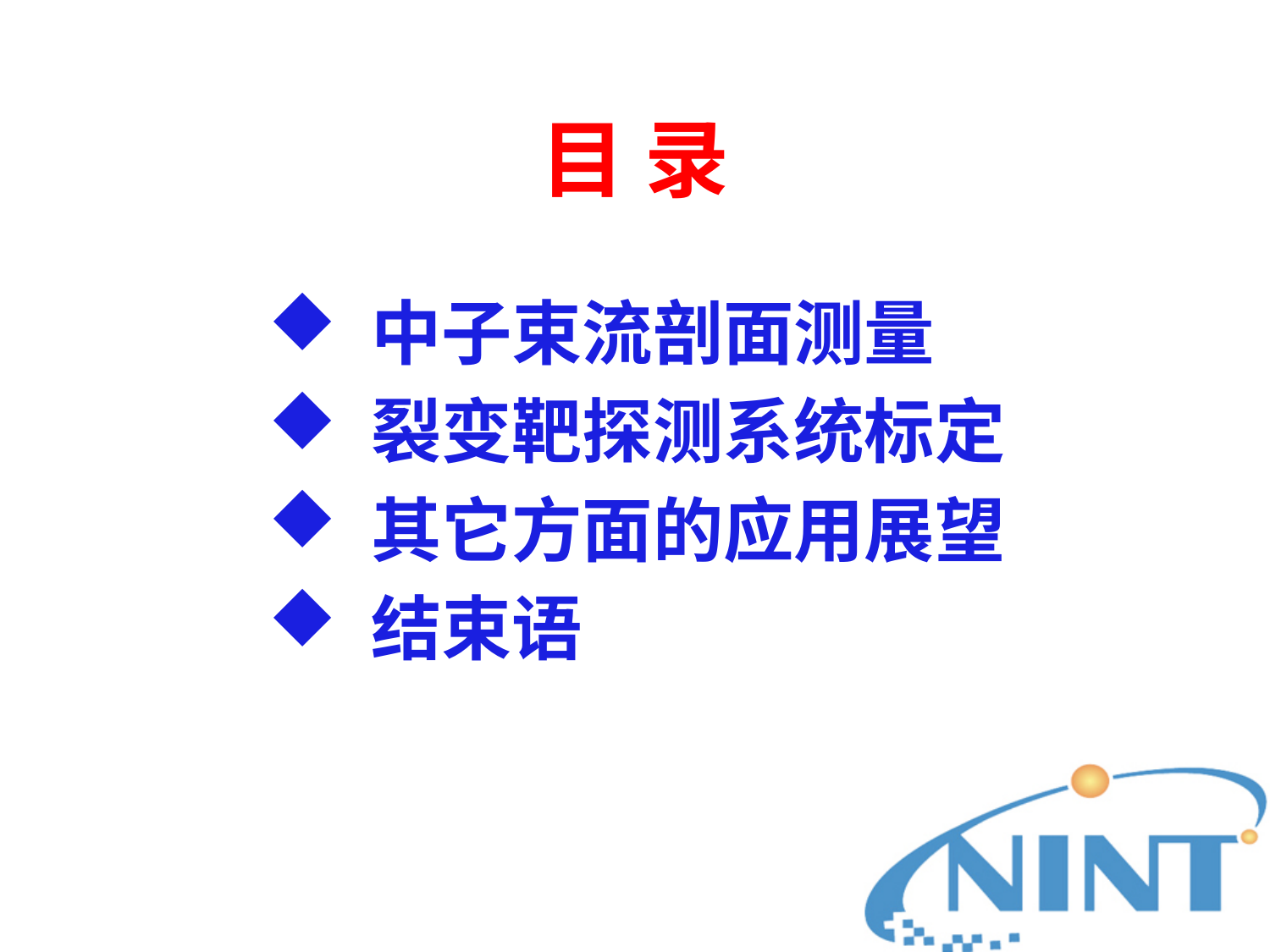

# 目 录
 中子束流剖面测量
 裂变靶探测系统标定
 其它方面的应用展望
 结束语